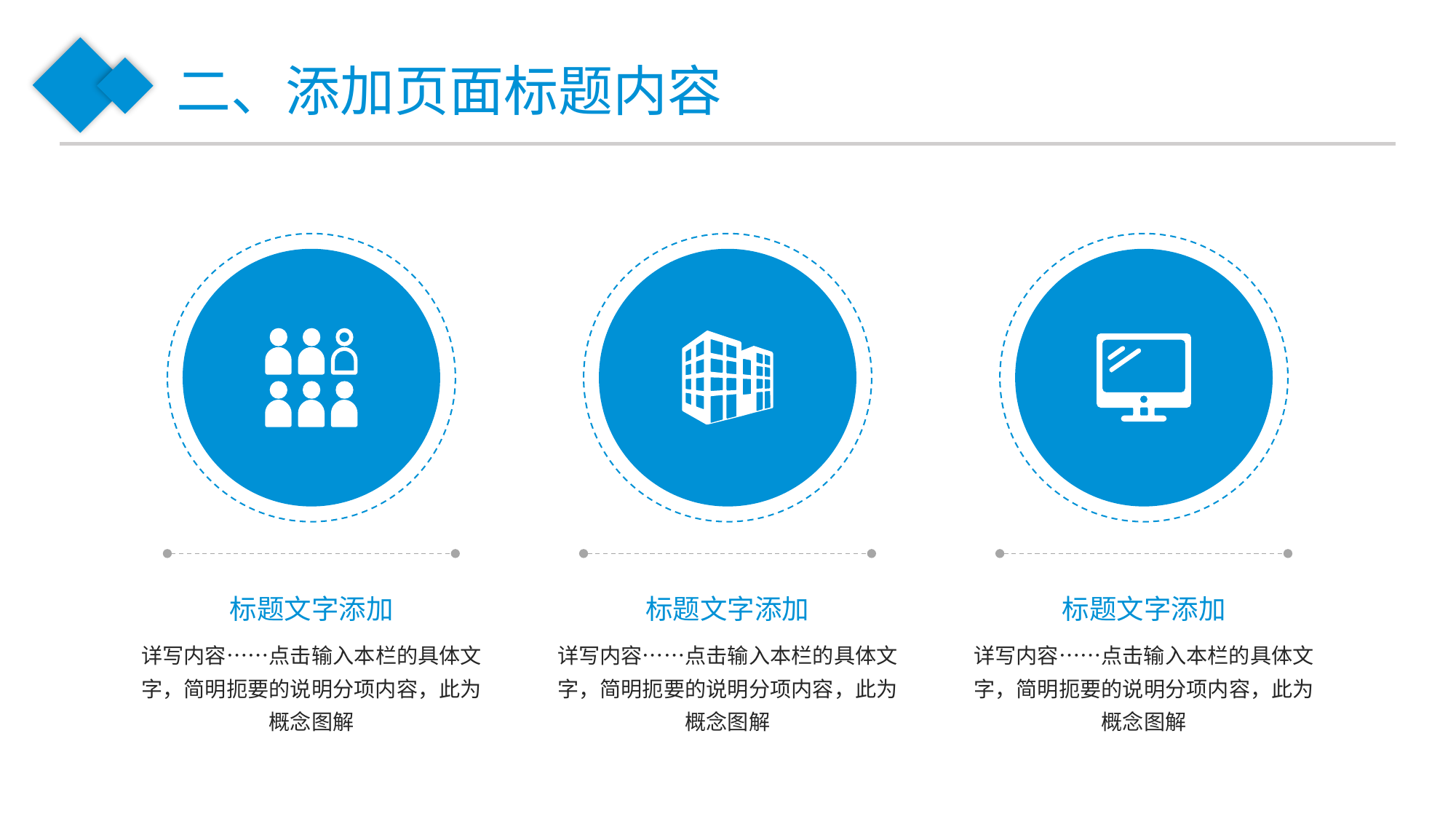

二、添加页面标题内容

标题文字添加
详写内容……点击输入本栏的具体文字，简明扼要的说明分项内容，此为概念图解
标题文字添加
详写内容……点击输入本栏的具体文字，简明扼要的说明分项内容，此为概念图解
标题文字添加
详写内容……点击输入本栏的具体文字，简明扼要的说明分项内容，此为概念图解